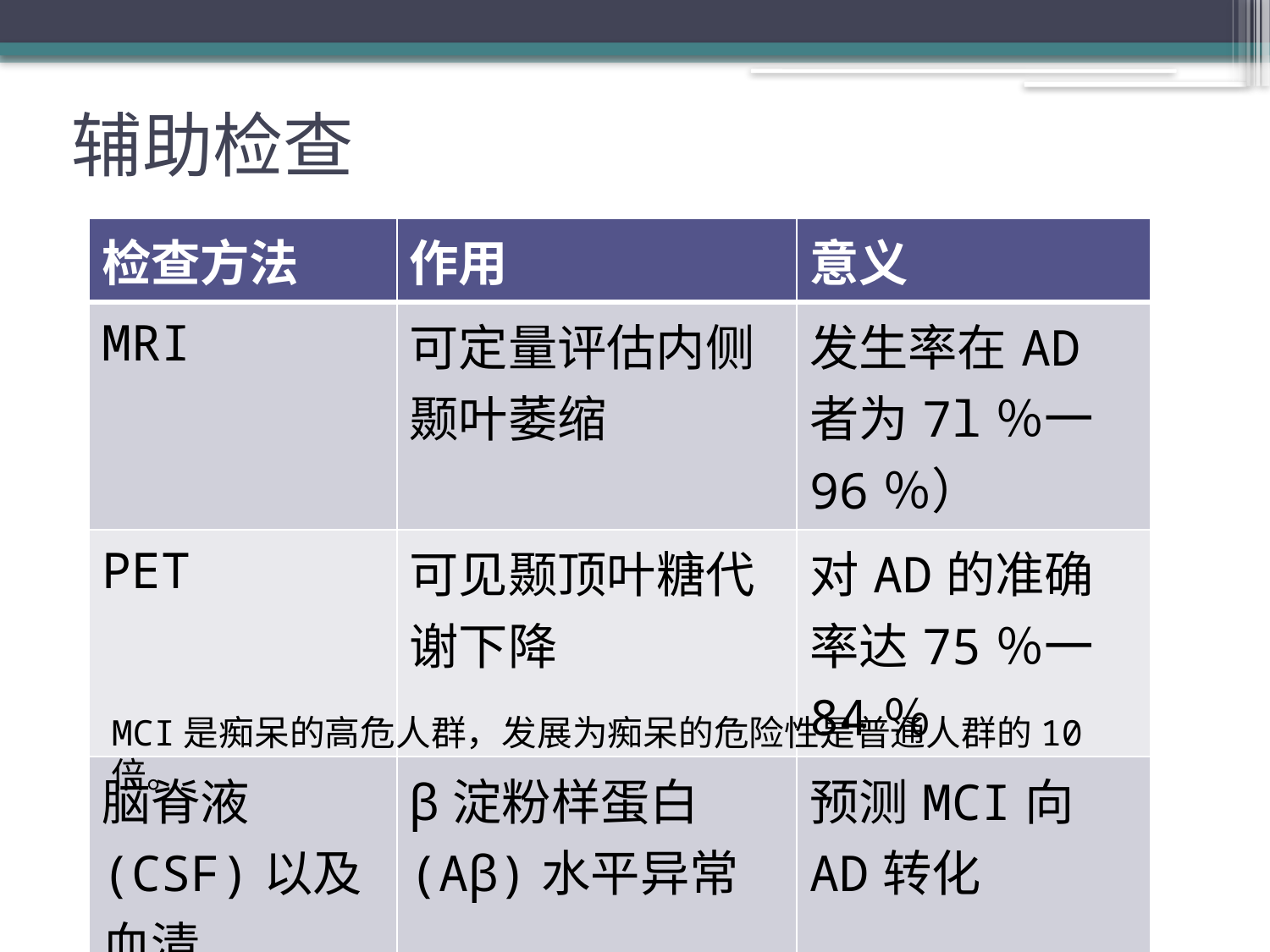

# 辅助检查
| 检查方法 | 作用 | 意义 |
| --- | --- | --- |
| MRI | 可定量评估内侧颞叶萎缩 | 发生率在AD者为7l％一96％） |
| PET | 可见颞顶叶糖代谢下降 | 对AD的准确率达75％一84％ |
| 脑脊液(CSF)以及血清 | β淀粉样蛋白(Aβ)水平异常 | 预测MCI向AD转化 |
MCI是痴呆的高危人群，发展为痴呆的危险性是普通人群的10倍。